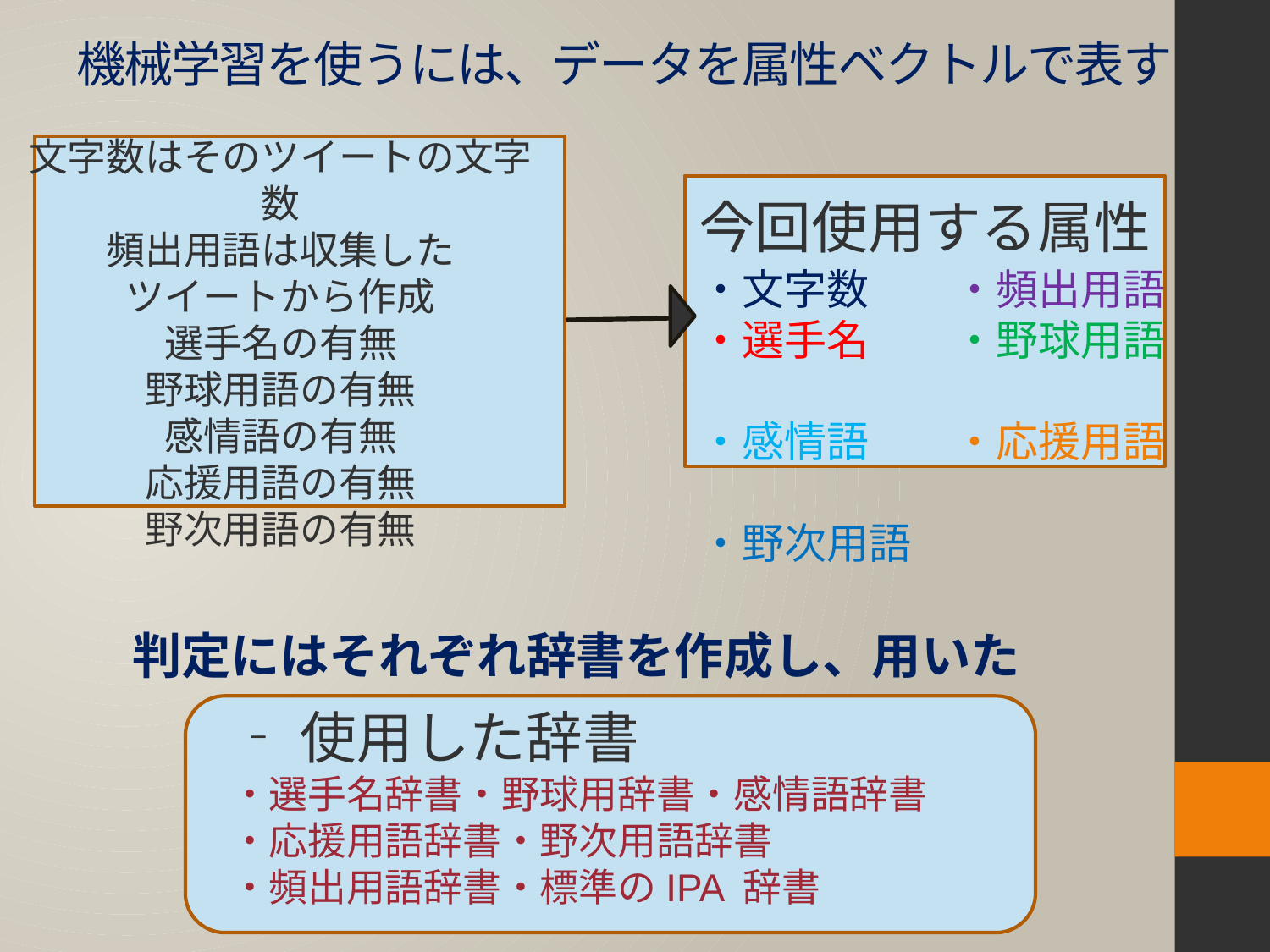

# 機械学習を使うには、データを属性ベクトルで表す

文字数はそのツイートの文字数
頻出用語は収集した
ツイートから作成
選手名の有無
野球用語の有無
感情語の有無
応援用語の有無
野次用語の有無

今回使用する属性

・文字数　　・頻出用語
・選手名　　・野球用語
・感情語　　・応援用語
・野次用語

判定にはそれぞれ辞書を作成し、用いた

‐使用した辞書
・選手名辞書・野球用辞書・感情語辞書
・応援用語辞書・野次用語辞書
・頻出用語辞書・標準のIPA 辞書